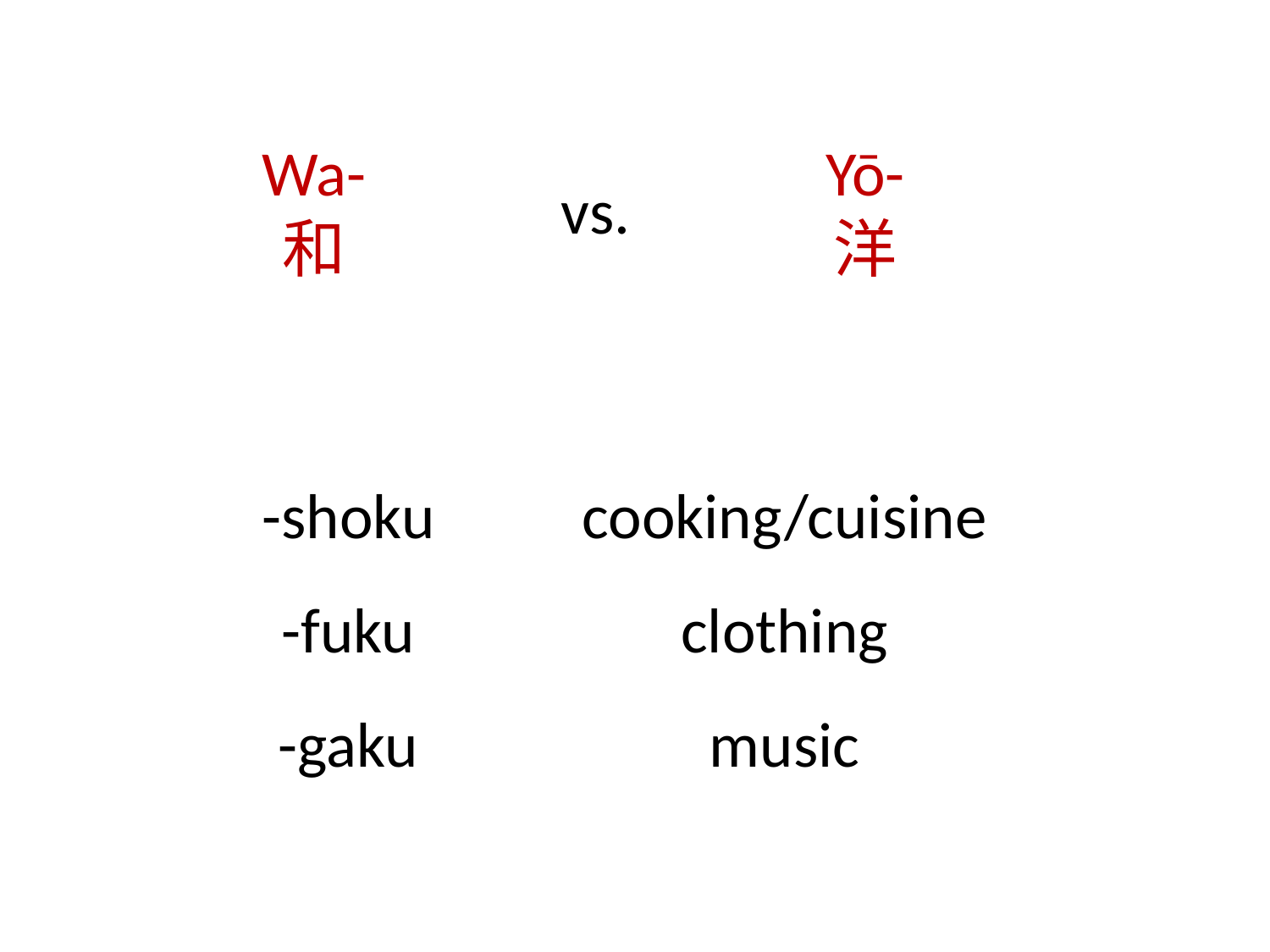

Wa-
和
vs.
Yō-
洋
-shoku
-fuku
-gaku
cooking/cuisine
clothing
music